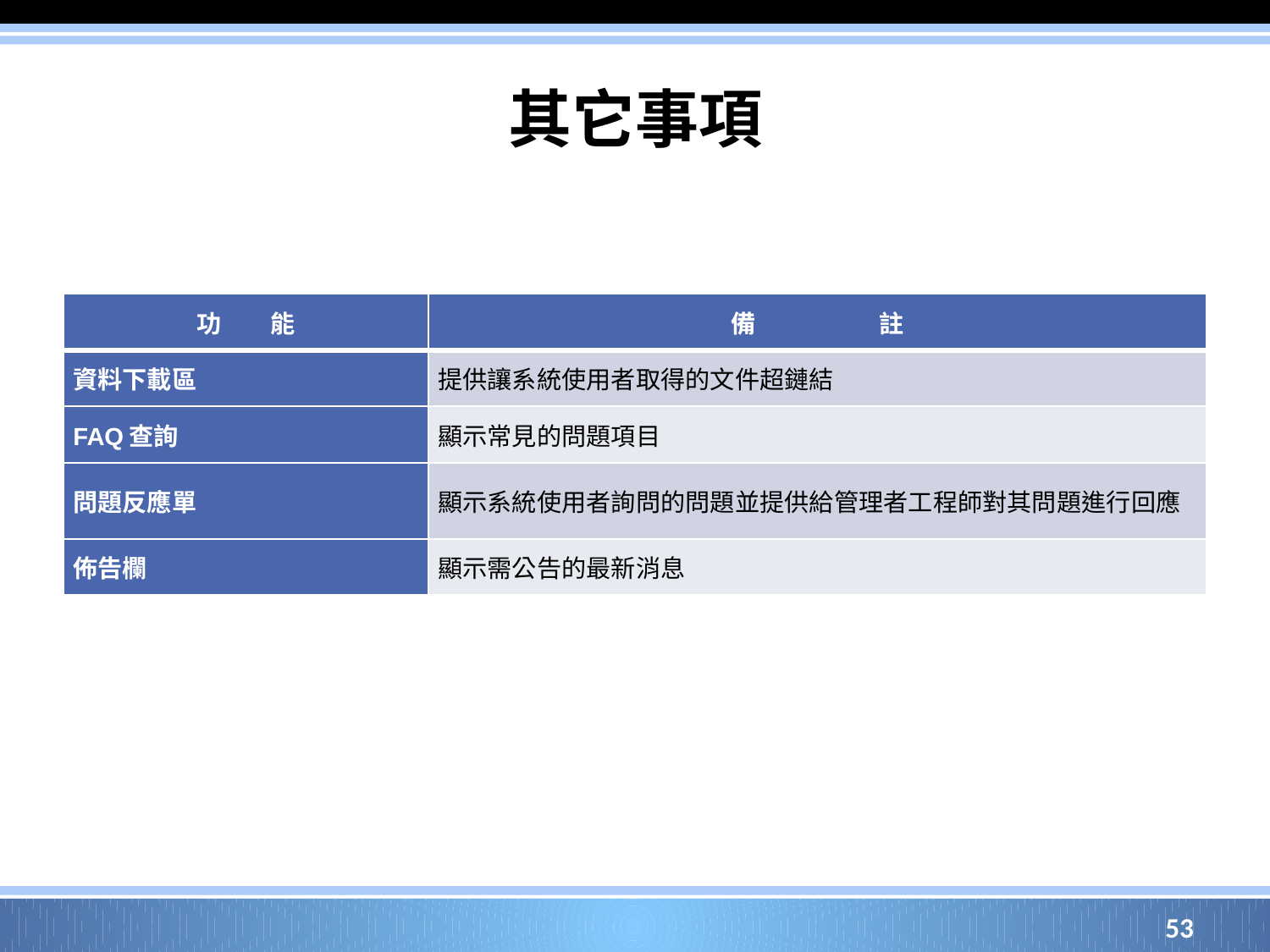

# 其它事項
| 功　　能 | 備　　　　　註 |
| --- | --- |
| 資料下載區 | 提供讓系統使用者取得的文件超鏈結 |
| FAQ查詢 | 顯示常見的問題項目 |
| 問題反應單 | 顯示系統使用者詢問的問題並提供給管理者工程師對其問題進行回應 |
| 佈告欄 | 顯示需公告的最新消息 |
53